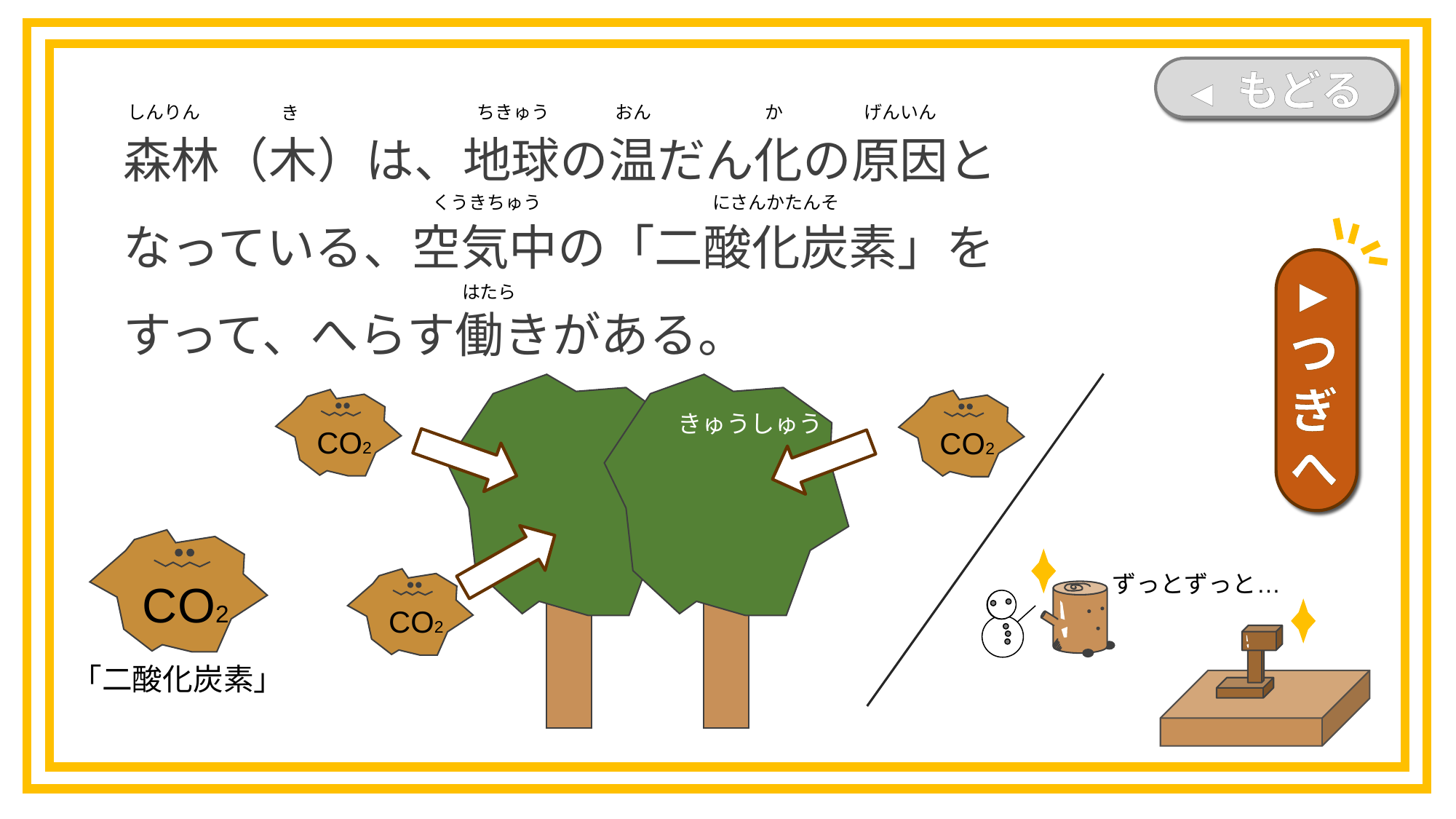

◄ もどる

森林（木）は、地球の温だん化の原因と
なっている、空気中の「二酸化炭素」を
すって、へらす働きがある。
ちきゅう
しんりん
おん
げんいん
か
き
くうきちゅう
にさんかたんそ
►つぎへ
はたら

CO2

CO2
きゅうしゅう

ずっとずっと…
CO2

CO2

「二酸化炭素」